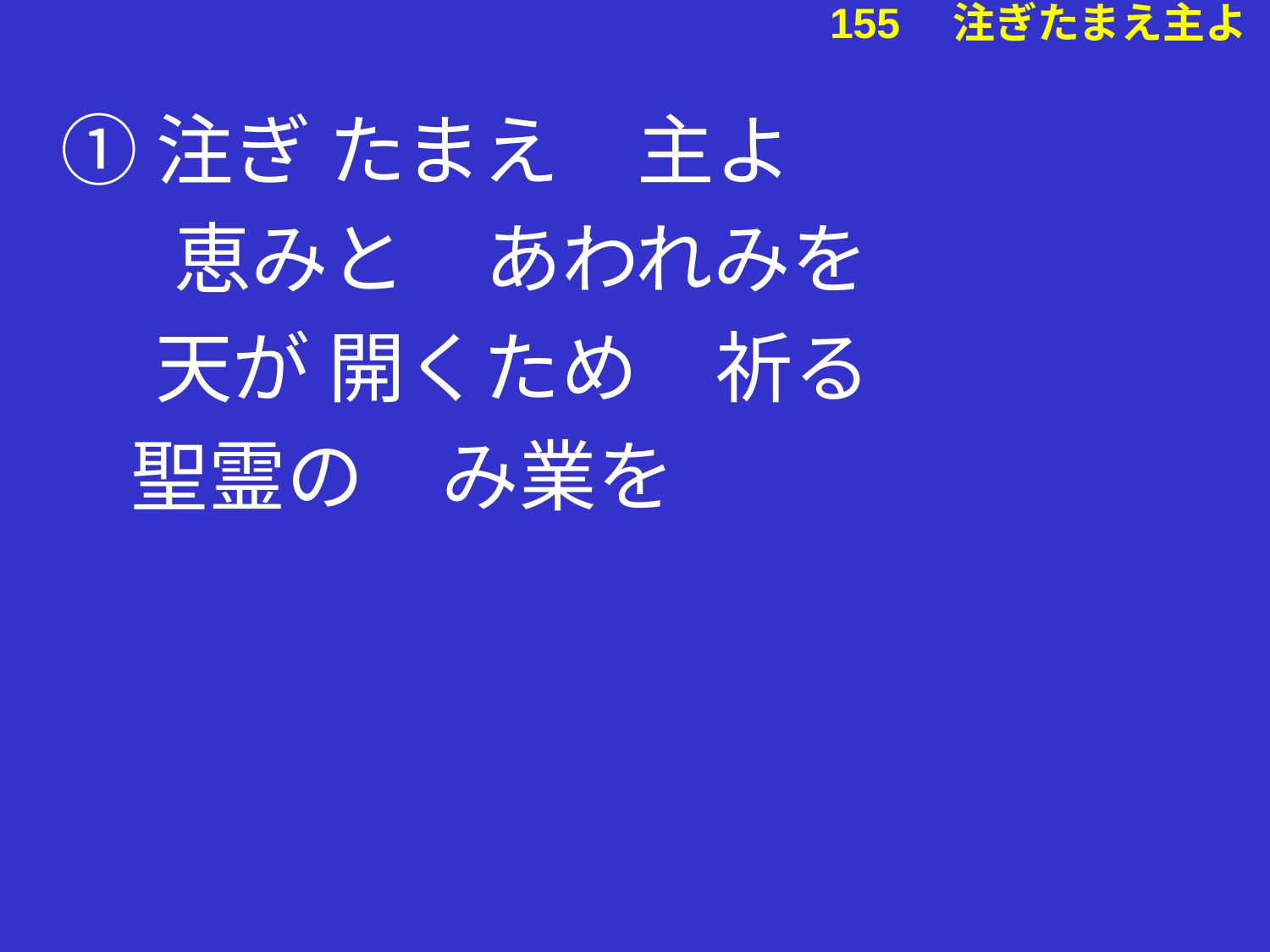

①注ぎ たまえ　主よ
 　恵みと　あわれみを
　 天が 開くため　祈る
   聖霊の　み業を

# 155　注ぎたまえ主よ